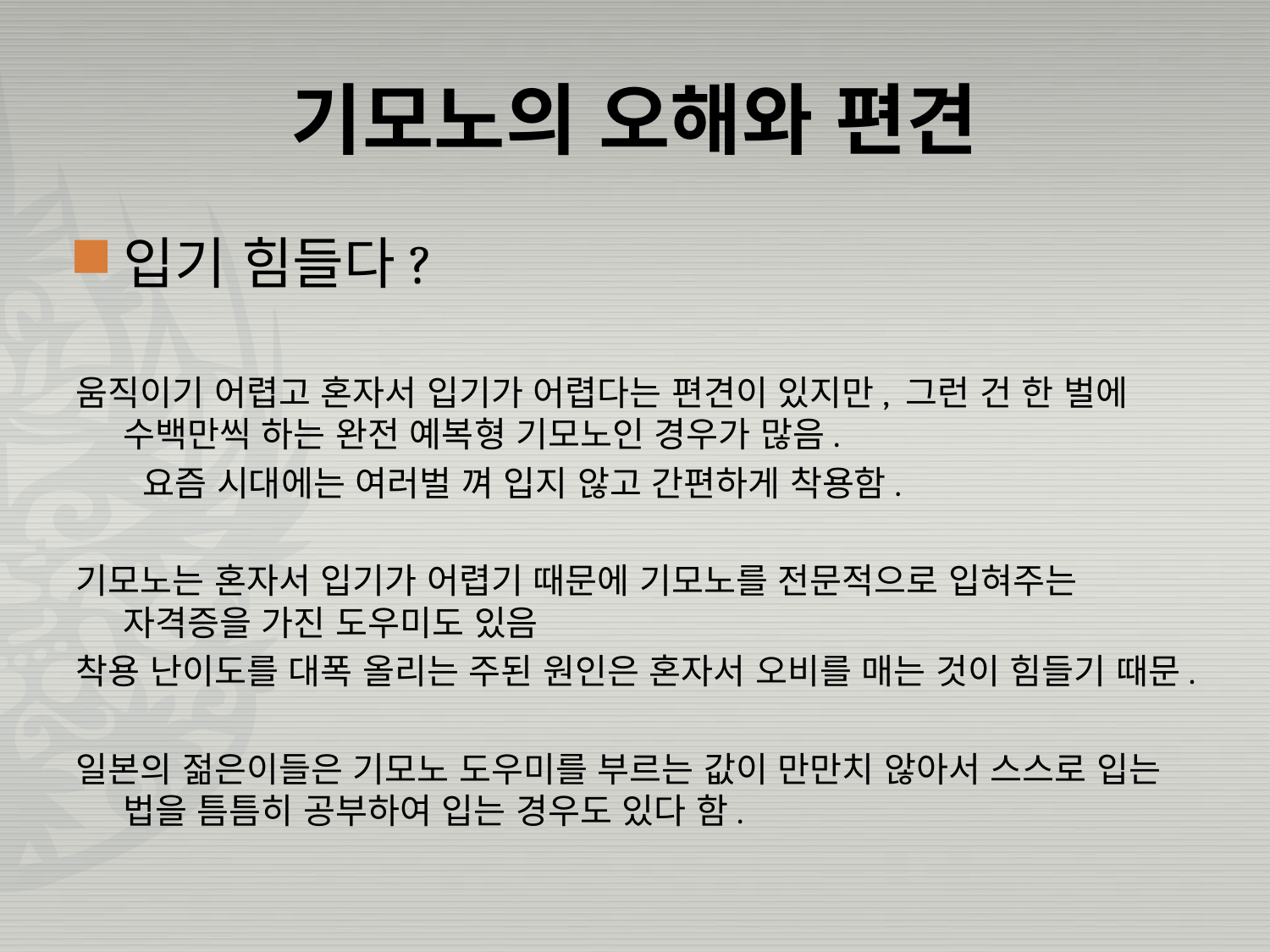

# 기모노의 오해와 편견
입기 힘들다?

움직이기 어렵고 혼자서 입기가 어렵다는 편견이 있지만, 그런 건 한 벌에 수백만씩 하는 완전 예복형 기모노인 경우가 많음.
      요즘 시대에는 여러벌 껴 입지 않고 간편하게 착용함.

기모노는 혼자서 입기가 어렵기 때문에 기모노를 전문적으로 입혀주는 자격증을 가진 도우미도 있음
착용 난이도를 대폭 올리는 주된 원인은 혼자서 오비를 매는 것이 힘들기 때문.

일본의 젊은이들은 기모노 도우미를 부르는 값이 만만치 않아서 스스로 입는 법을 틈틈히 공부하여 입는 경우도 있다 함.